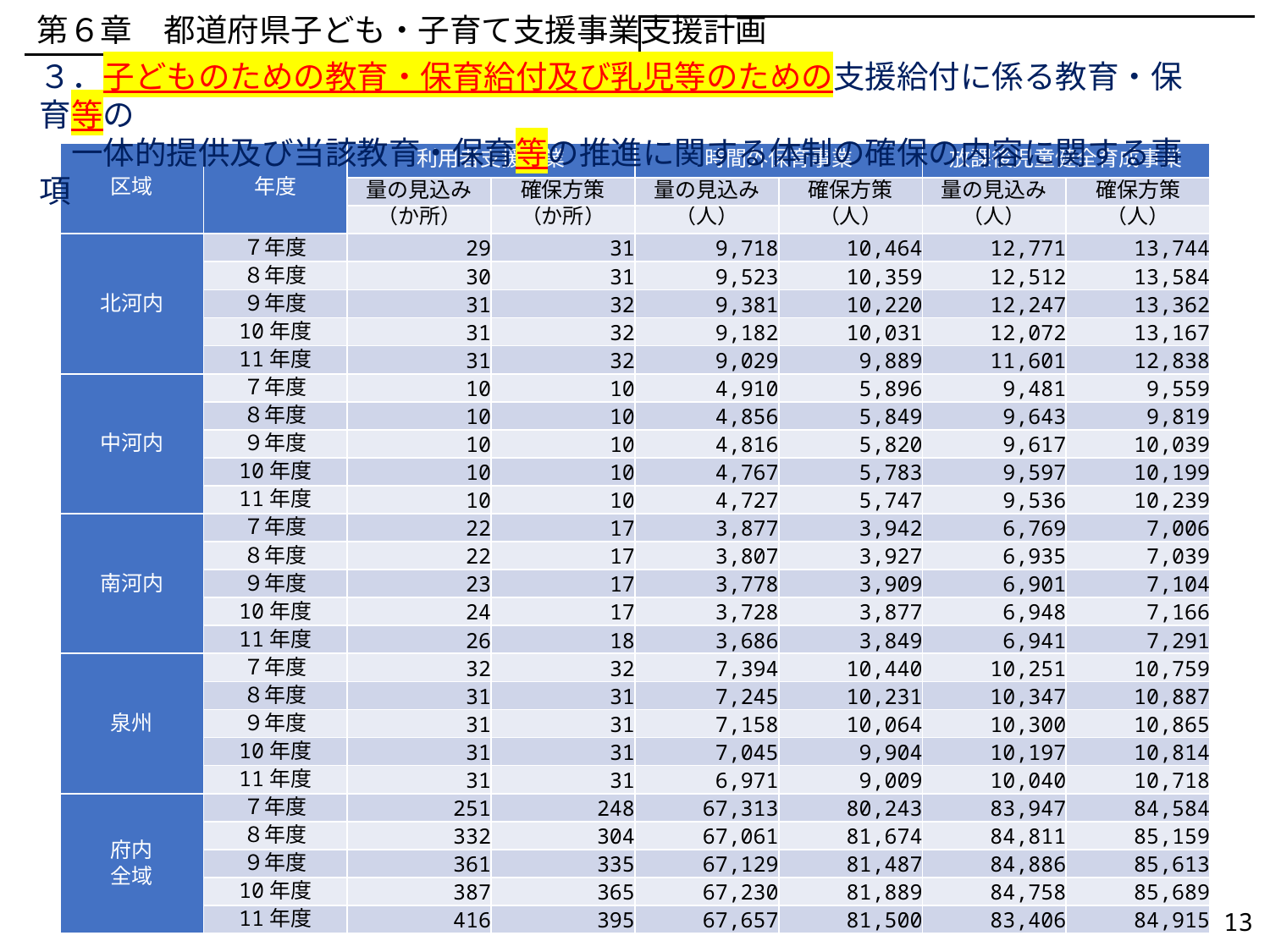

第６章　都道府県子ども・子育て支援事業支援計画

３．子どものための教育・保育給付及び乳児等のための支援給付に係る教育・保育等の
　一体的提供及び当該教育・保育等の推進に関する体制の確保の内容に関する事項
| 区域 | 年度 | 利用者支援事業 |  | 時間外保育事業 |  | 放課後児童健全育成事業 |  |
| --- | --- | --- | --- | --- | --- | --- | --- |
|  |  | 量の見込み | 確保方策 | 量の見込み | 確保方策 | 量の見込み | 確保方策 |
|  |  | （か所） | （か所） | （人） | （人） | （人） | （人） |
| 北河内 | ７年度 | 29 | 31 | 9,718 | 10,464 | 12,771 | 13,744 |
|  | ８年度 | 30 | 31 | 9,523 | 10,359 | 12,512 | 13,584 |
|  | ９年度 | 31 | 32 | 9,381 | 10,220 | 12,247 | 13,362 |
|  | 10年度 | 31 | 32 | 9,182 | 10,031 | 12,072 | 13,167 |
|  | 11年度 | 31 | 32 | 9,029 | 9,889 | 11,601 | 12,838 |
| 中河内 | ７年度 | 10 | 10 | 4,910 | 5,896 | 9,481 | 9,559 |
|  | ８年度 | 10 | 10 | 4,856 | 5,849 | 9,643 | 9,819 |
|  | ９年度 | 10 | 10 | 4,816 | 5,820 | 9,617 | 10,039 |
|  | 10年度 | 10 | 10 | 4,767 | 5,783 | 9,597 | 10,199 |
|  | 11年度 | 10 | 10 | 4,727 | 5,747 | 9,536 | 10,239 |
| 南河内 | ７年度 | 22 | 17 | 3,877 | 3,942 | 6,769 | 7,006 |
|  | ８年度 | 22 | 17 | 3,807 | 3,927 | 6,935 | 7,039 |
|  | ９年度 | 23 | 17 | 3,778 | 3,909 | 6,901 | 7,104 |
|  | 10年度 | 24 | 17 | 3,728 | 3,877 | 6,948 | 7,166 |
|  | 11年度 | 26 | 18 | 3,686 | 3,849 | 6,941 | 7,291 |
| 泉州 | ７年度 | 32 | 32 | 7,394 | 10,440 | 10,251 | 10,759 |
|  | ８年度 | 31 | 31 | 7,245 | 10,231 | 10,347 | 10,887 |
|  | ９年度 | 31 | 31 | 7,158 | 10,064 | 10,300 | 10,865 |
|  | 10年度 | 31 | 31 | 7,045 | 9,904 | 10,197 | 10,814 |
|  | 11年度 | 31 | 31 | 6,971 | 9,009 | 10,040 | 10,718 |
| 府内 全域 | ７年度 | 251 | 248 | 67,313 | 80,243 | 83,947 | 84,584 |
|  | ８年度 | 332 | 304 | 67,061 | 81,674 | 84,811 | 85,159 |
|  | ９年度 | 361 | 335 | 67,129 | 81,487 | 84,886 | 85,613 |
|  | 10年度 | 387 | 365 | 67,230 | 81,889 | 84,758 | 85,689 |
|  | 11年度 | 416 | 395 | 67,657 | 81,500 | 83,406 | 84,915 |
13